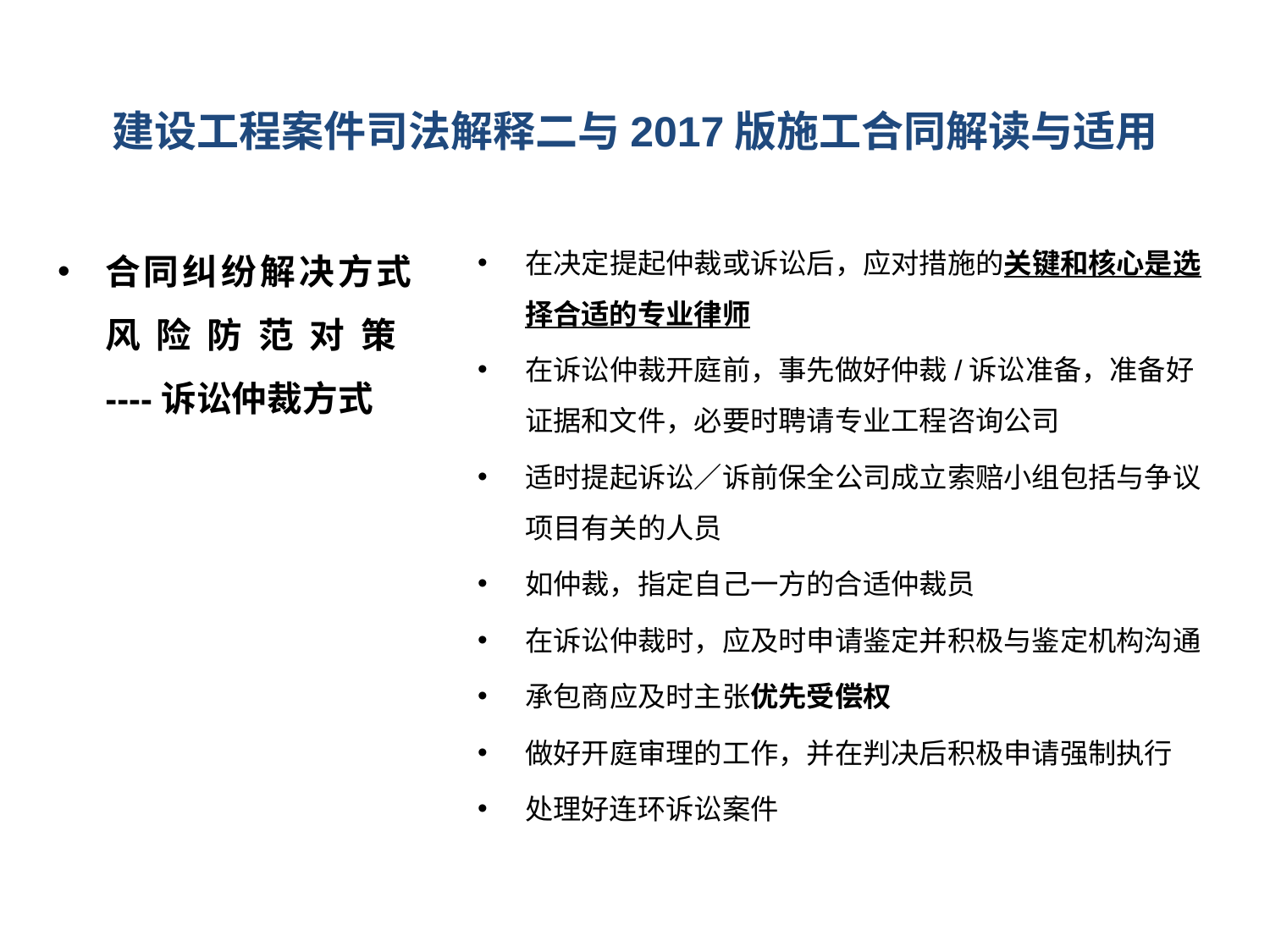

# 建设工程案件司法解释二与2017版施工合同解读与适用
合同纠纷解决方式风险防范对策
----诉讼仲裁方式

在决定提起仲裁或诉讼后，应对措施的关键和核心是选择合适的专业律师
在诉讼仲裁开庭前，事先做好仲裁/诉讼准备，准备好证据和文件，必要时聘请专业工程咨询公司
适时提起诉讼／诉前保全公司成立索赔小组包括与争议项目有关的人员
如仲裁，指定自己一方的合适仲裁员
在诉讼仲裁时，应及时申请鉴定并积极与鉴定机构沟通
承包商应及时主张优先受偿权
做好开庭审理的工作，并在判决后积极申请强制执行
处理好连环诉讼案件
64